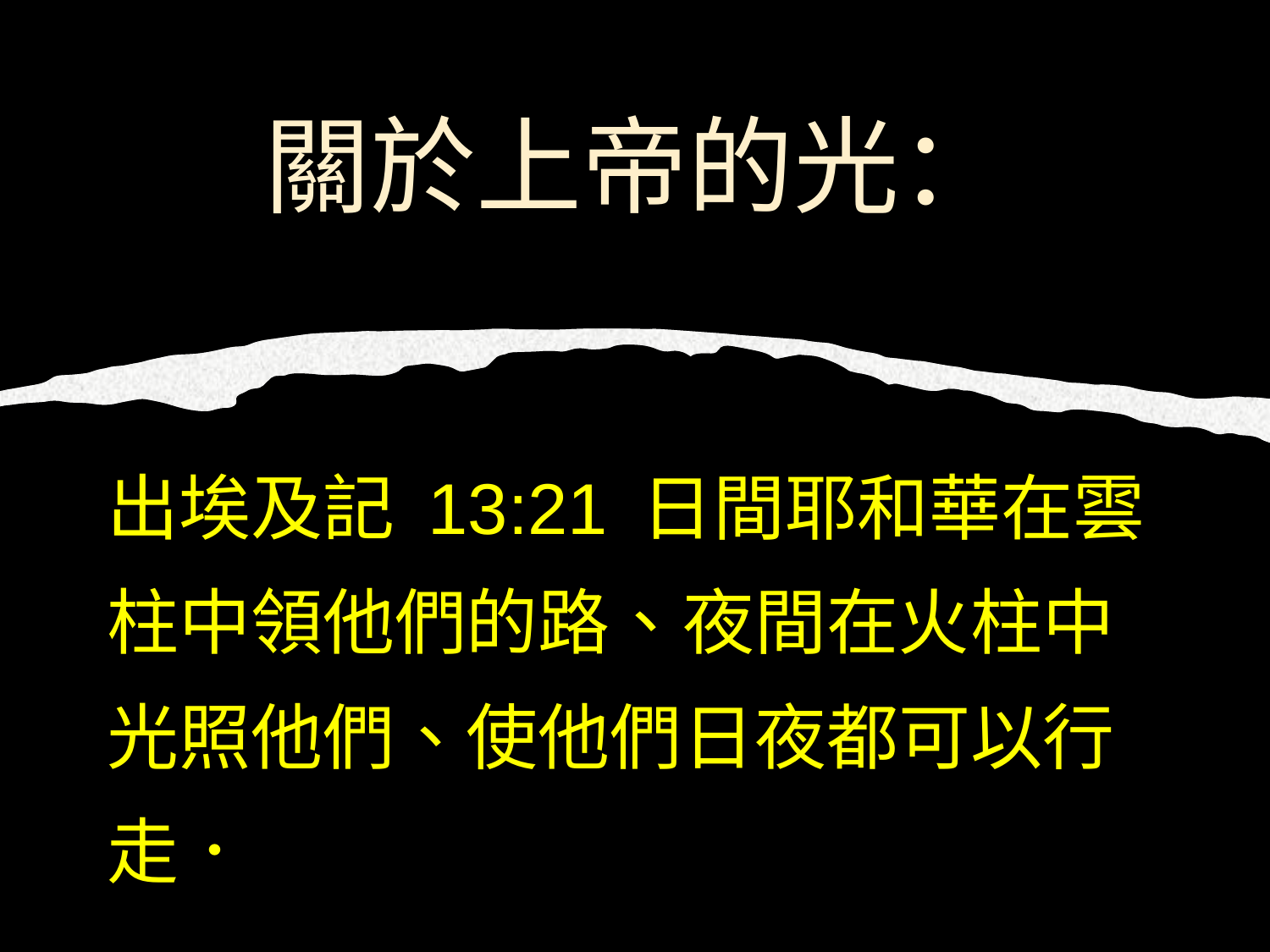

# 關於上帝的光：

出埃及記 13:21 日間耶和華在雲柱中領他們的路、夜間在火柱中光照他們、使他們日夜都可以行走．